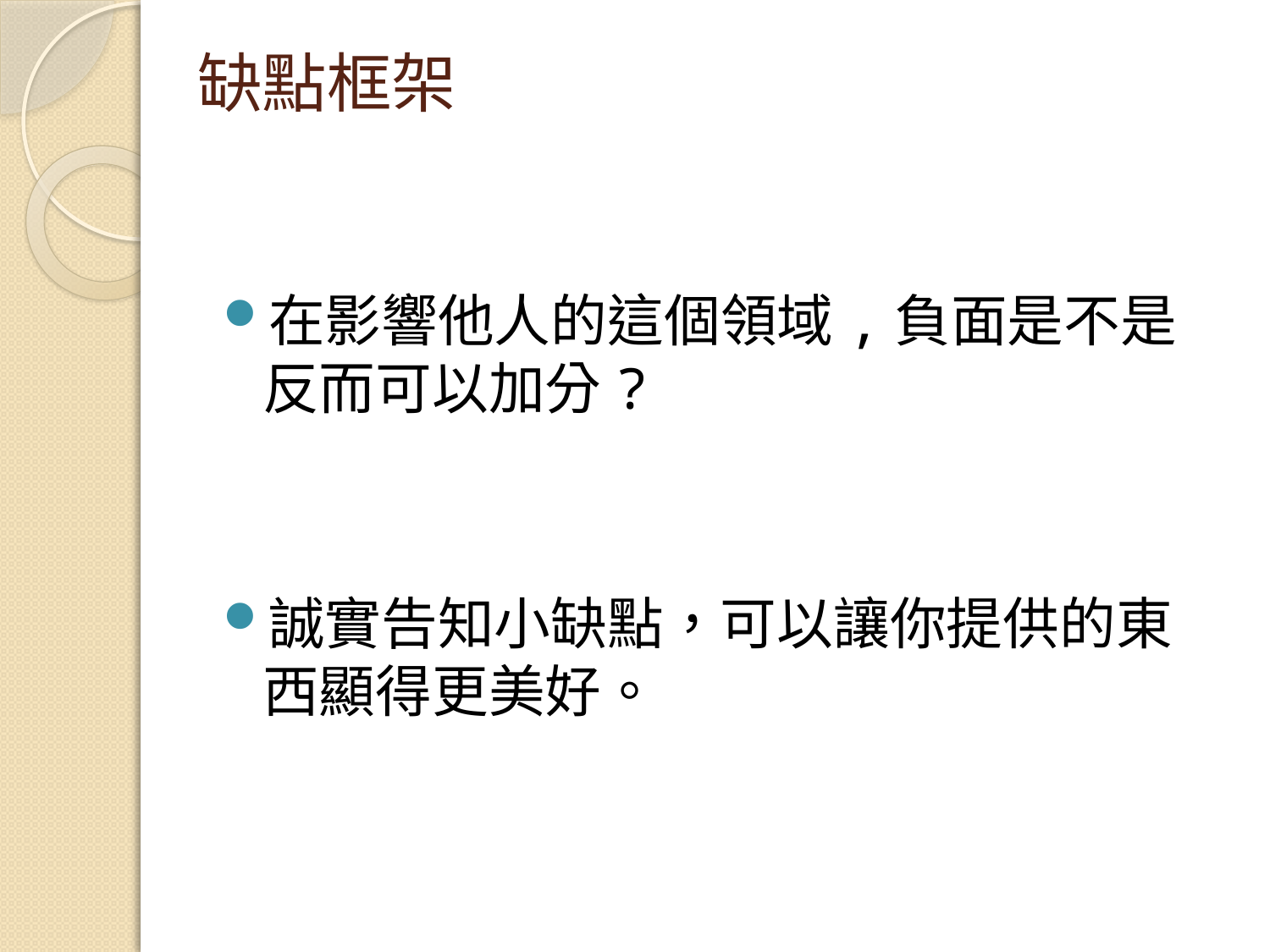

# 缺點框架

在影響他人的這個領域,負面是不是反而可以加分?

誠實告知小缺點，可以讓你提供的東西顯得更美好。